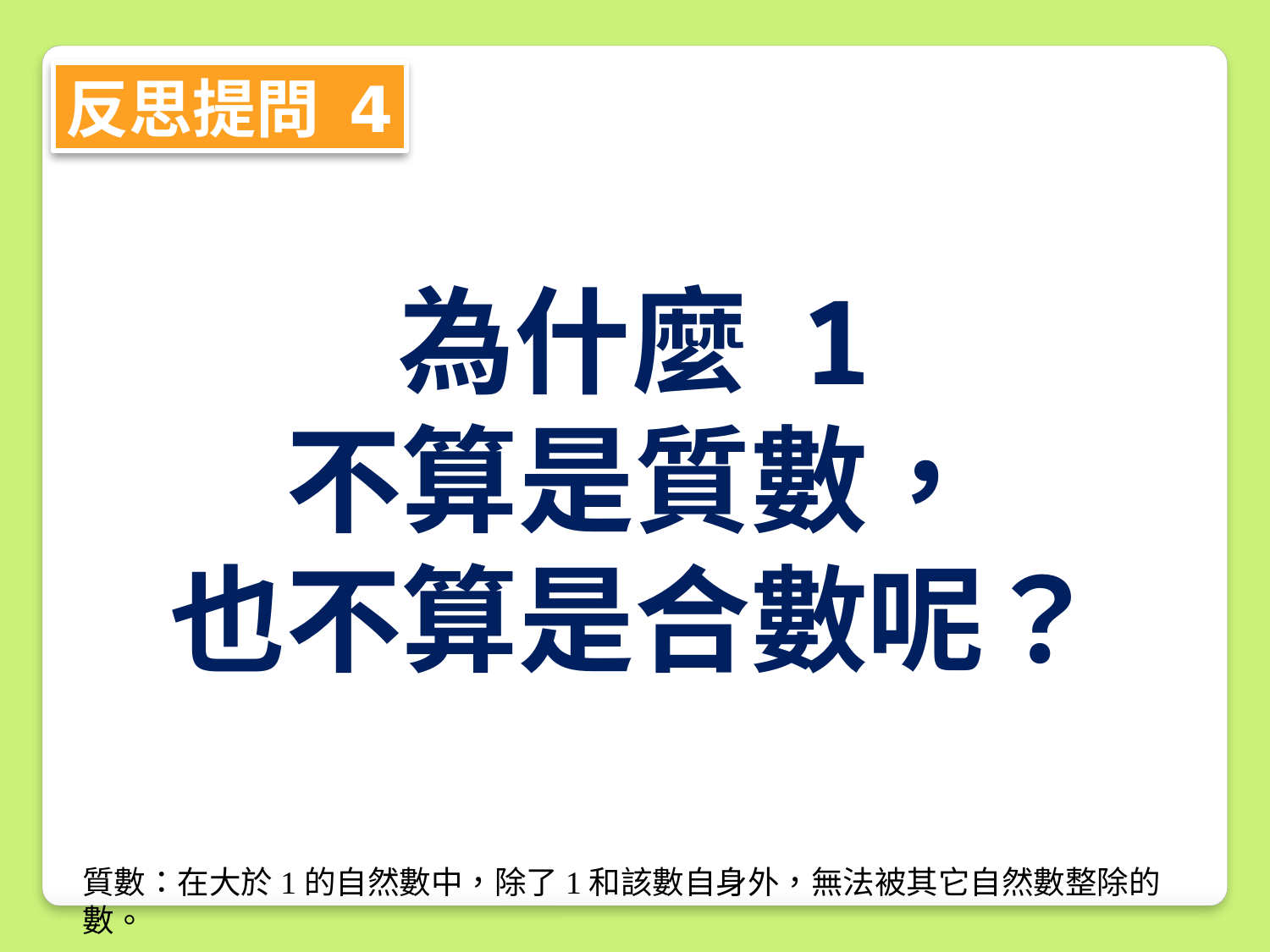

反思提問 4
為什麼 1
不算是質數，
也不算是合數呢？
質數：在大於1的自然數中，除了1和該數自身外，無法被其它自然數整除的數。